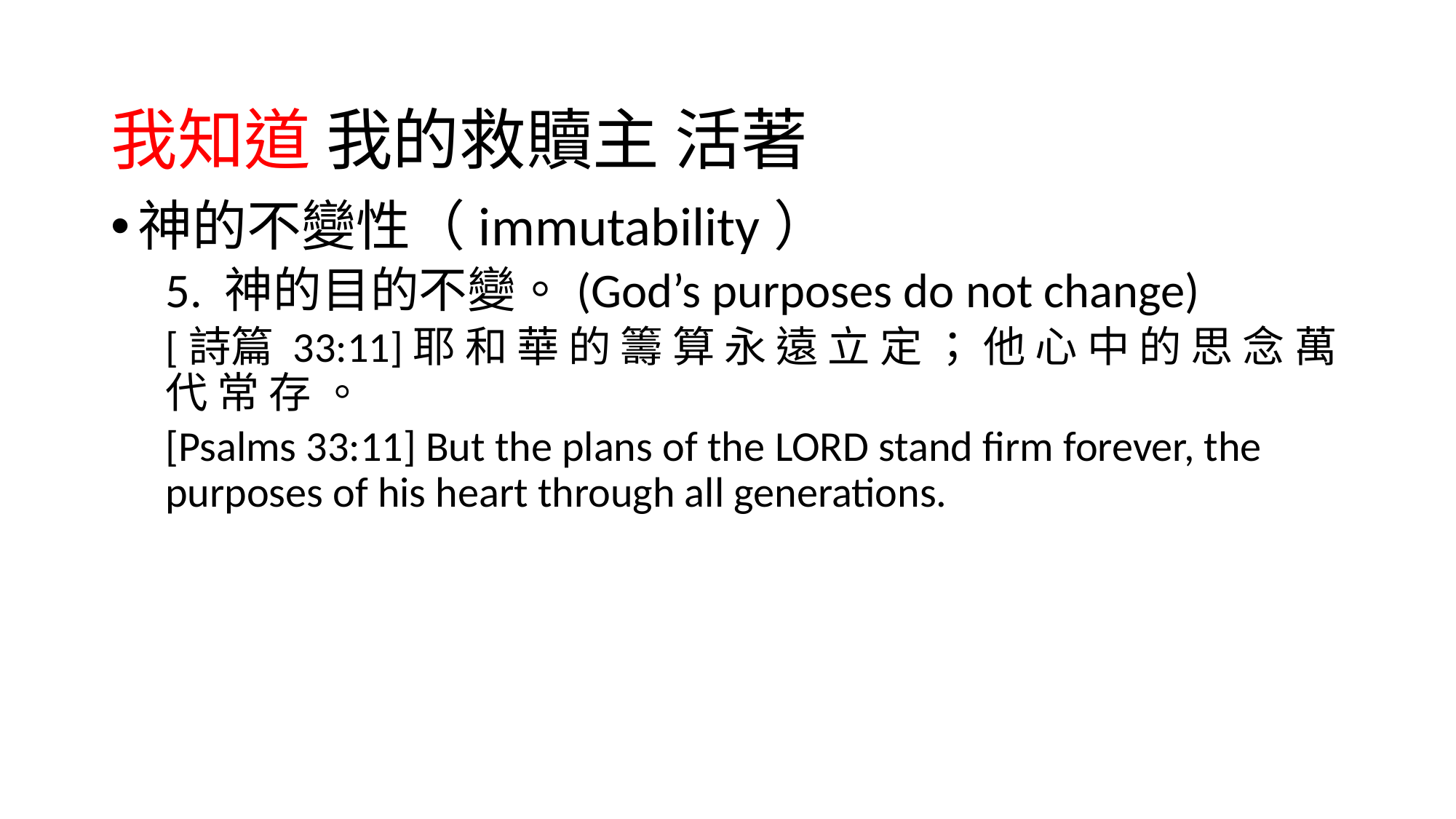

# 我知道 我的救贖主 活著
神的不變性（immutability）
5. 神的目的不變。(God’s purposes do not change)
[詩篇 33:11]耶 和 華 的 籌 算 永 遠 立 定 ； 他 心 中 的 思 念 萬 代 常 存 。
[Psalms 33:11] But the plans of the Lord stand firm forever, the purposes of his heart through all generations.